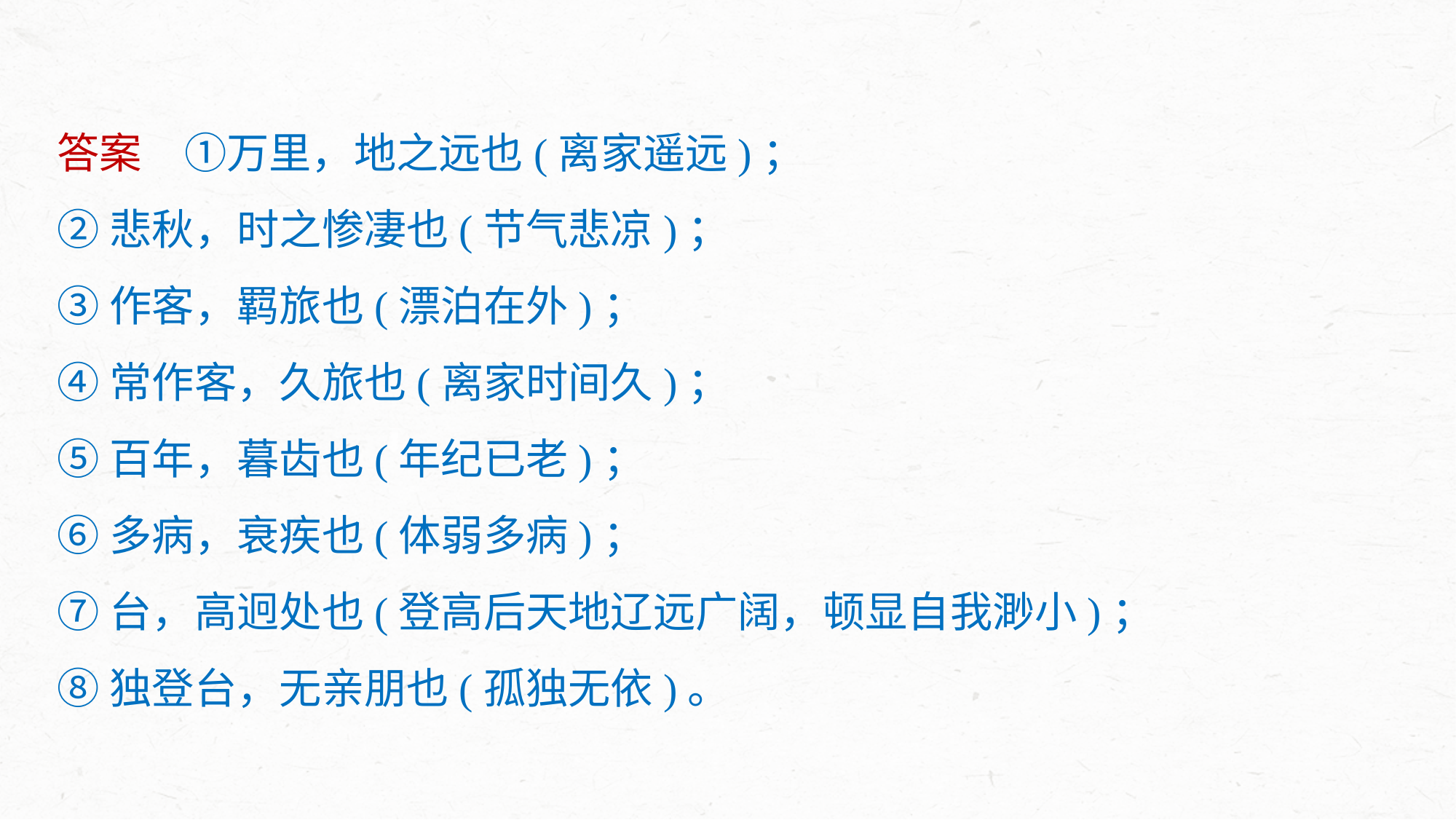

答案　①万里，地之远也(离家遥远)；
②悲秋，时之惨凄也(节气悲凉)；
③作客，羁旅也(漂泊在外)；
④常作客，久旅也(离家时间久)；
⑤百年，暮齿也(年纪已老)；
⑥多病，衰疾也(体弱多病)；
⑦台，高迥处也(登高后天地辽远广阔，顿显自我渺小)；
⑧独登台，无亲朋也(孤独无依)。